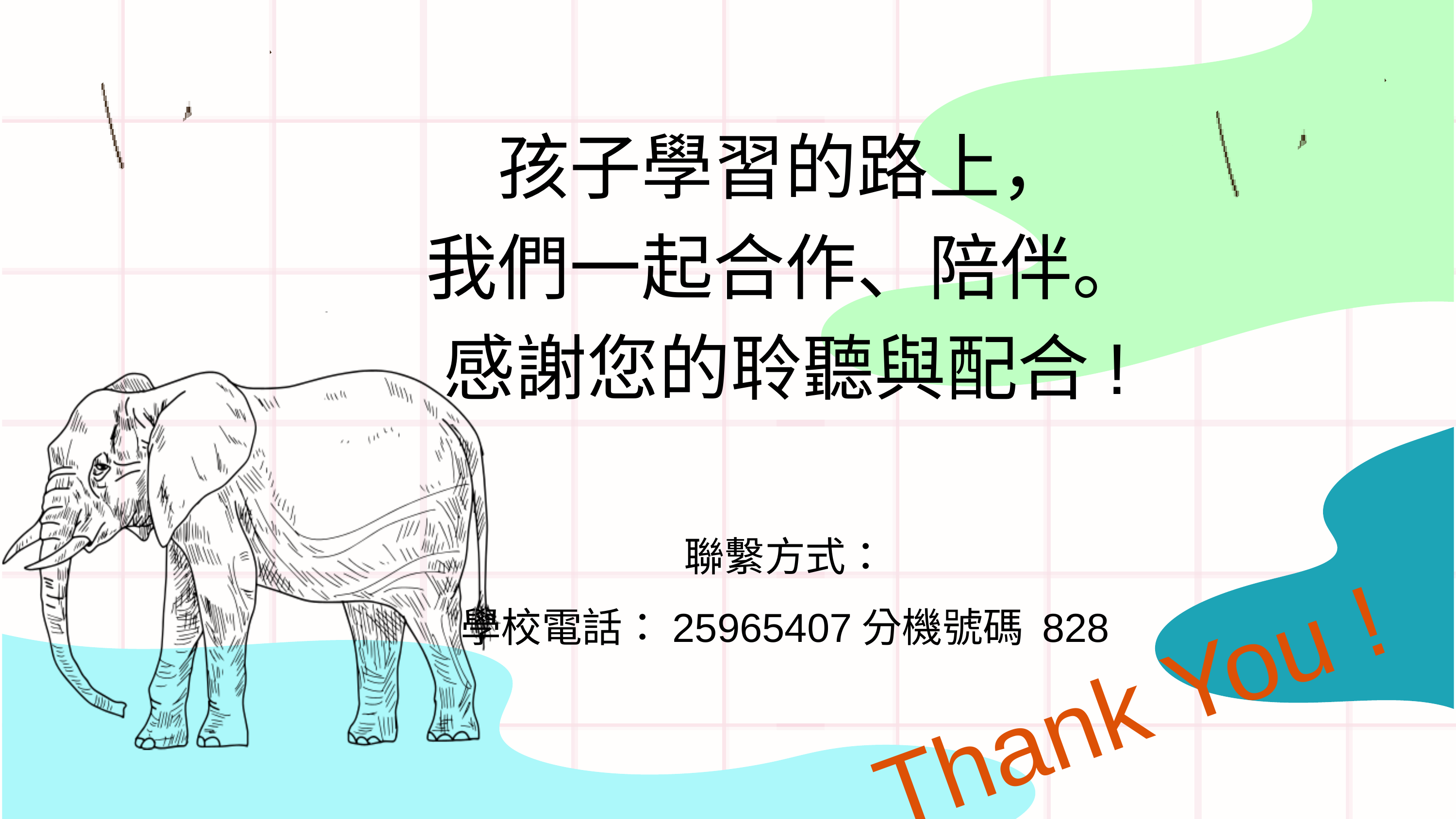

孩子學習的路上，
我們一起合作、陪伴。
感謝您的聆聽與配合!

聯繫方式：
學校電話：25965407分機號碼 828

Thank You !